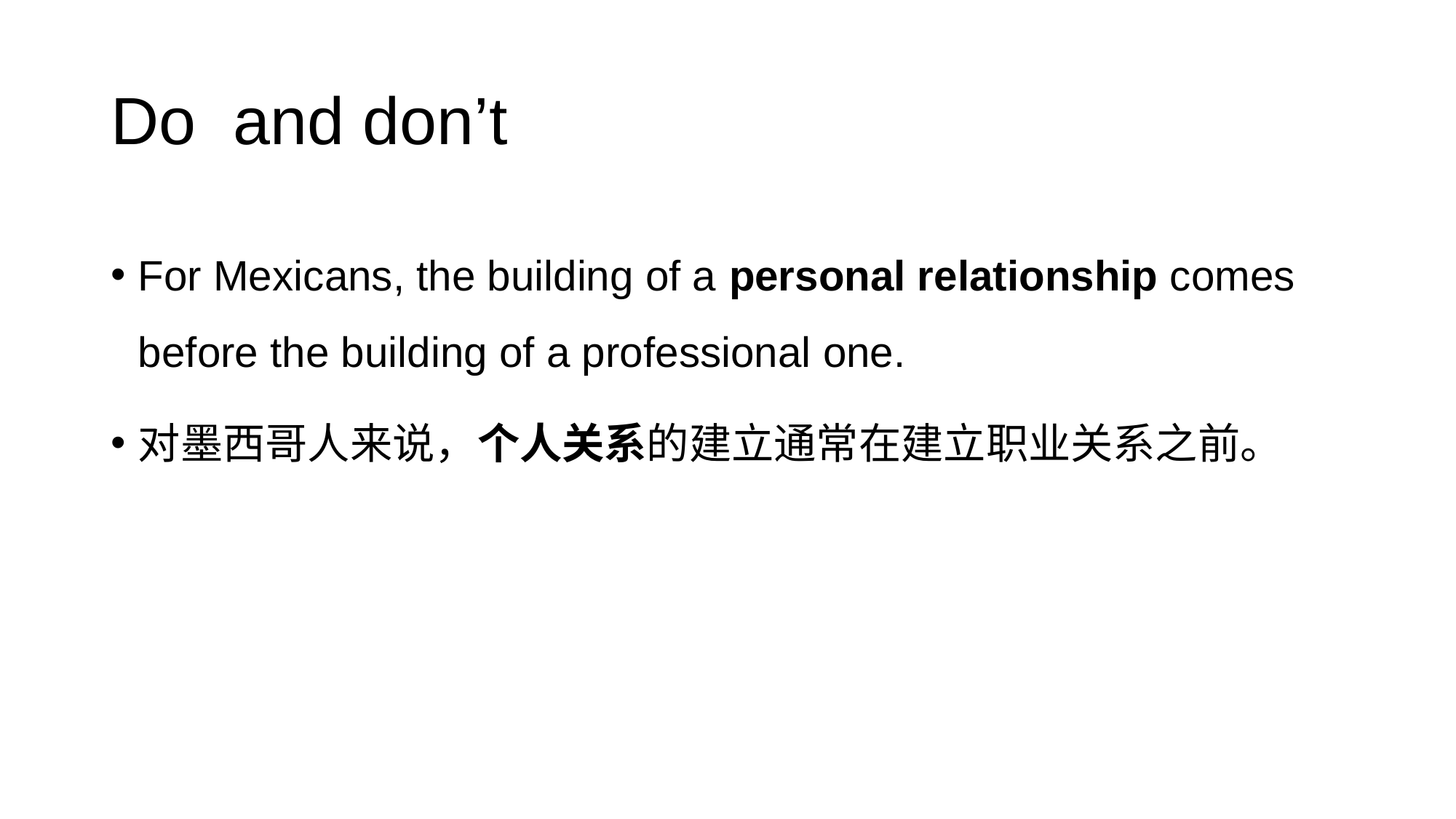

# Do  and don’t
For Mexicans, the building of a personal relationship comes before the building of a professional one.
对墨西哥人来说，个人关系的建立通常在建立职业关系之前。